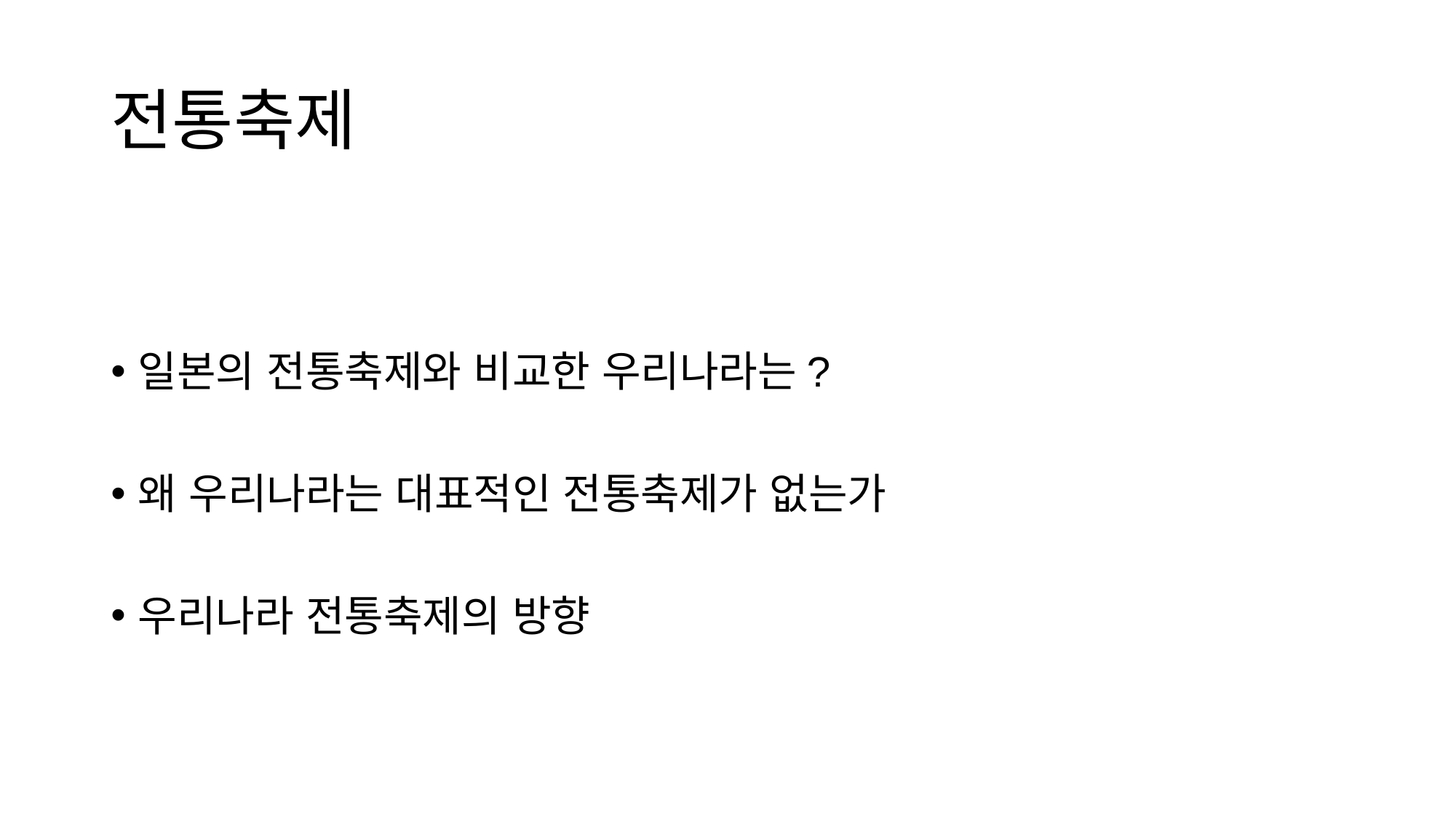

# 전통축제

일본의 전통축제와 비교한 우리나라는?

왜 우리나라는 대표적인 전통축제가 없는가

우리나라 전통축제의 방향